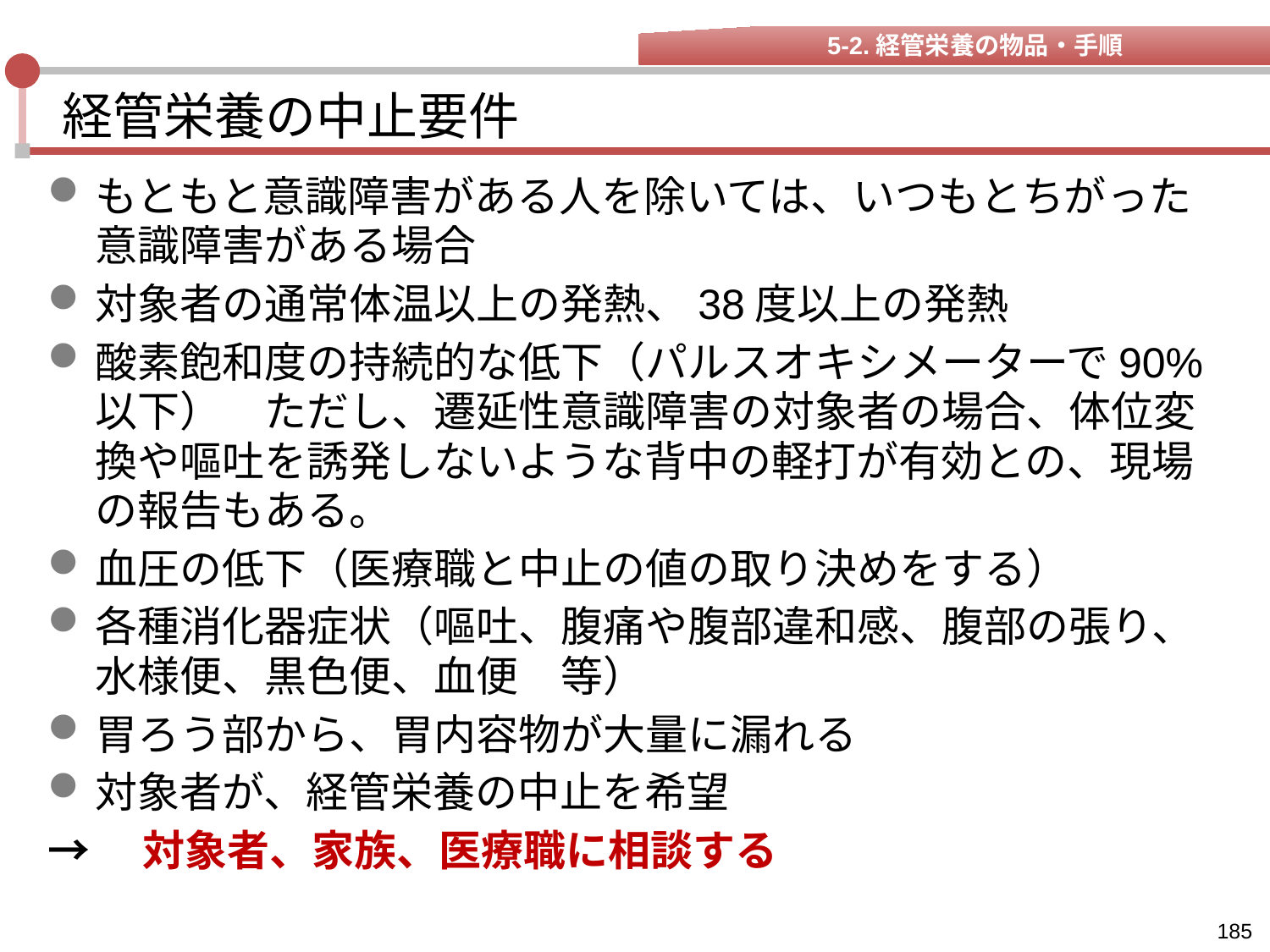

5-2.経管栄養の物品・手順
# 経管栄養の中止要件
もともと意識障害がある人を除いては、いつもとちがった意識障害がある場合
対象者の通常体温以上の発熱、38度以上の発熱
酸素飽和度の持続的な低下（パルスオキシメーターで90% 以下）　ただし、遷延性意識障害の対象者の場合、体位変換や嘔吐を誘発しないような背中の軽打が有効との、現場の報告もある。
血圧の低下（医療職と中止の値の取り決めをする）
各種消化器症状（嘔吐、腹痛や腹部違和感、腹部の張り、水様便、黒色便、血便　等）
胃ろう部から、胃内容物が大量に漏れる
対象者が、経管栄養の中止を希望
→　対象者、家族、医療職に相談する
185